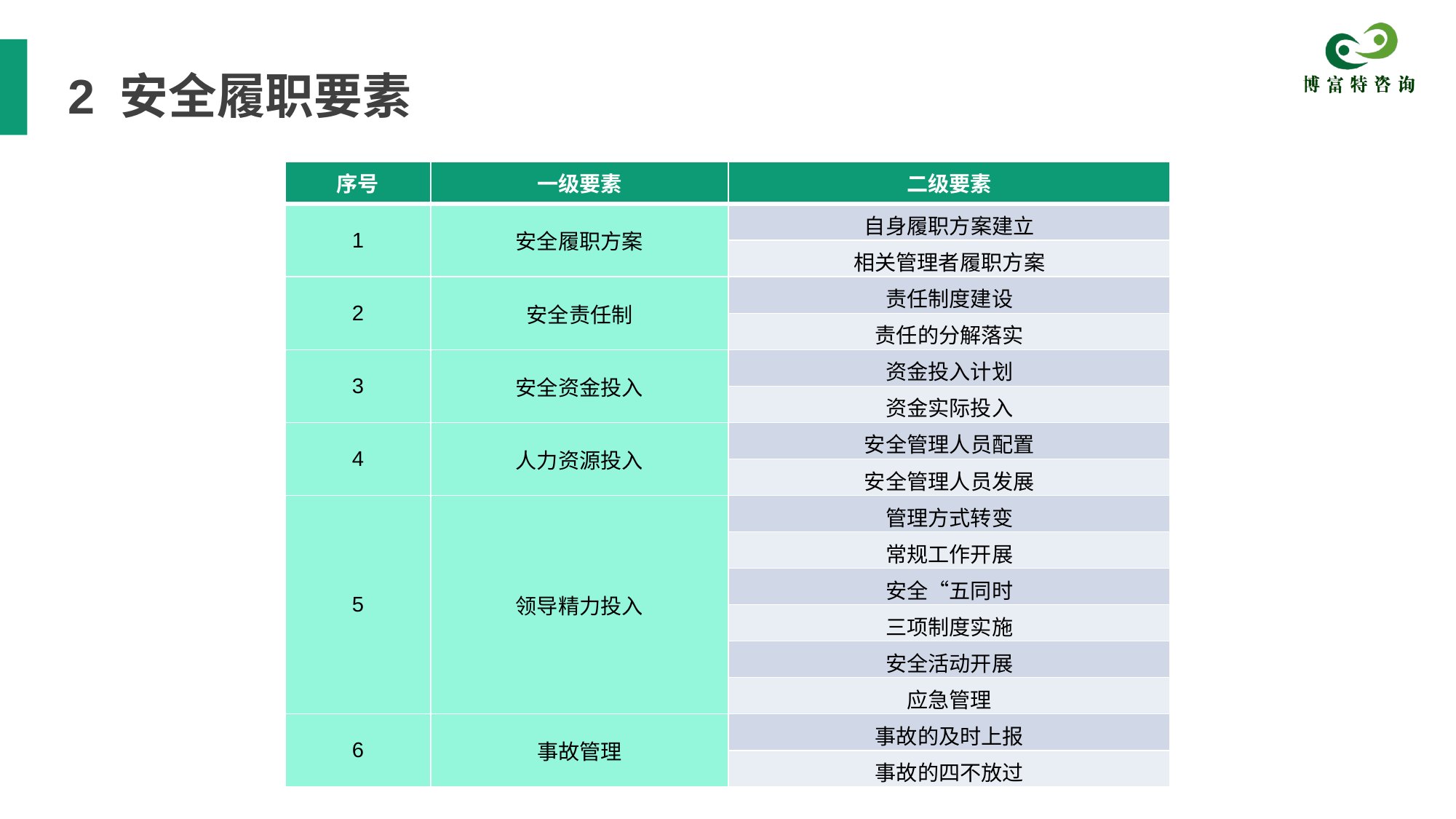

2 安全履职要素
| 序号 | 一级要素 | 二级要素 |
| --- | --- | --- |
| 1 | 安全履职方案 | 自身履职方案建立 |
|  |  | 相关管理者履职方案 |
| 2 | 安全责任制 | 责任制度建设 |
|  |  | 责任的分解落实 |
| 3 | 安全资金投入 | 资金投入计划 |
|  |  | 资金实际投入 |
| 4 | 人力资源投入 | 安全管理人员配置 |
|  |  | 安全管理人员发展 |
| 5 | 领导精力投入 | 管理方式转变 |
|  |  | 常规工作开展 |
|  |  | 安全“五同时 |
|  |  | 三项制度实施 |
|  |  | 安全活动开展 |
|  |  | 应急管理 |
| 6 | 事故管理 | 事故的及时上报 |
|  |  | 事故的四不放过 |